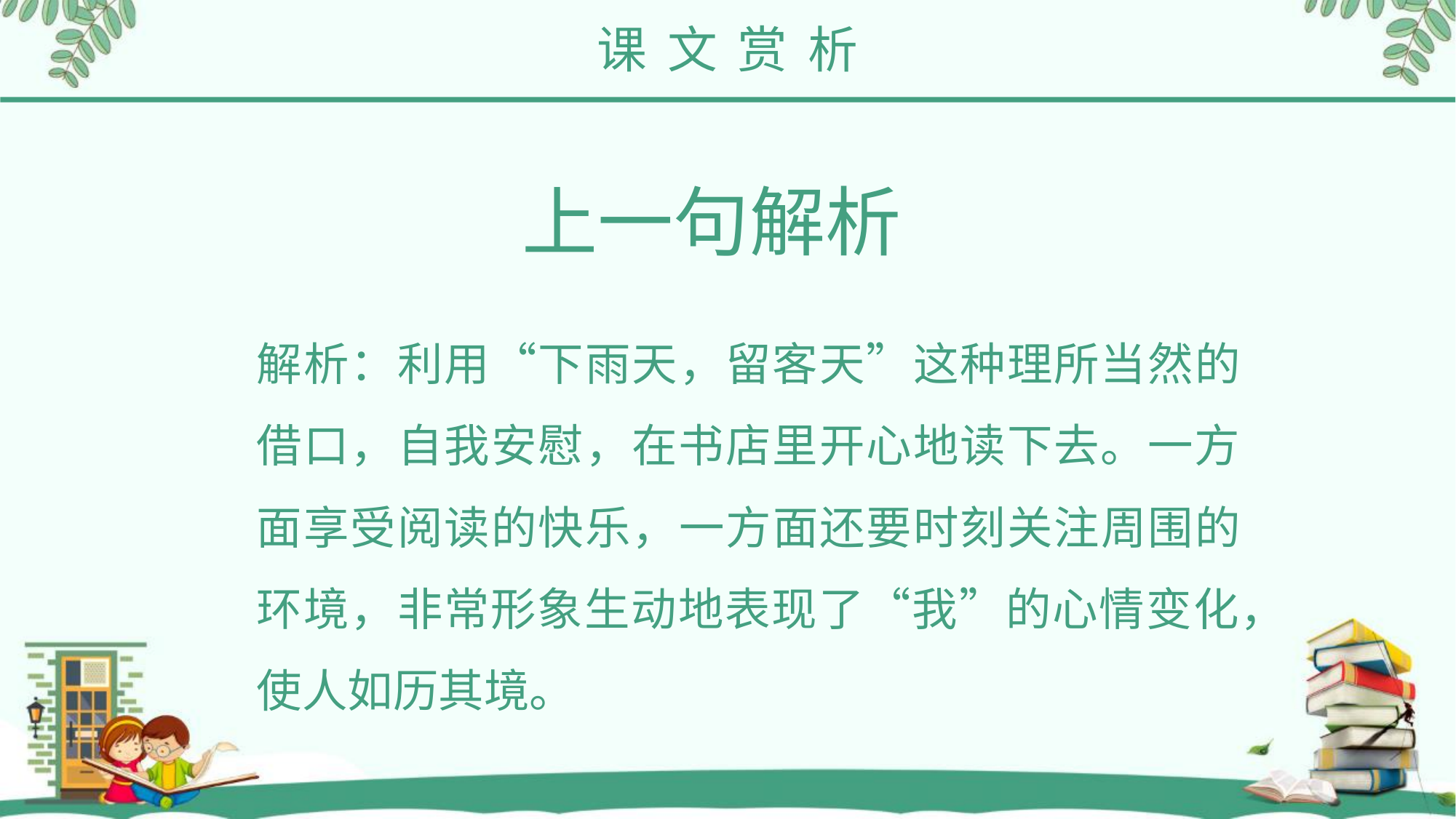

课 文 赏 析

上一句解析
解析：利用“下雨天，留客天”这种理所当然的借口，自我安慰，在书店里开心地读下去。一方面享受阅读的快乐，一方面还要时刻关注周围的环境，非常形象生动地表现了“我”的心情变化，使人如历其境。